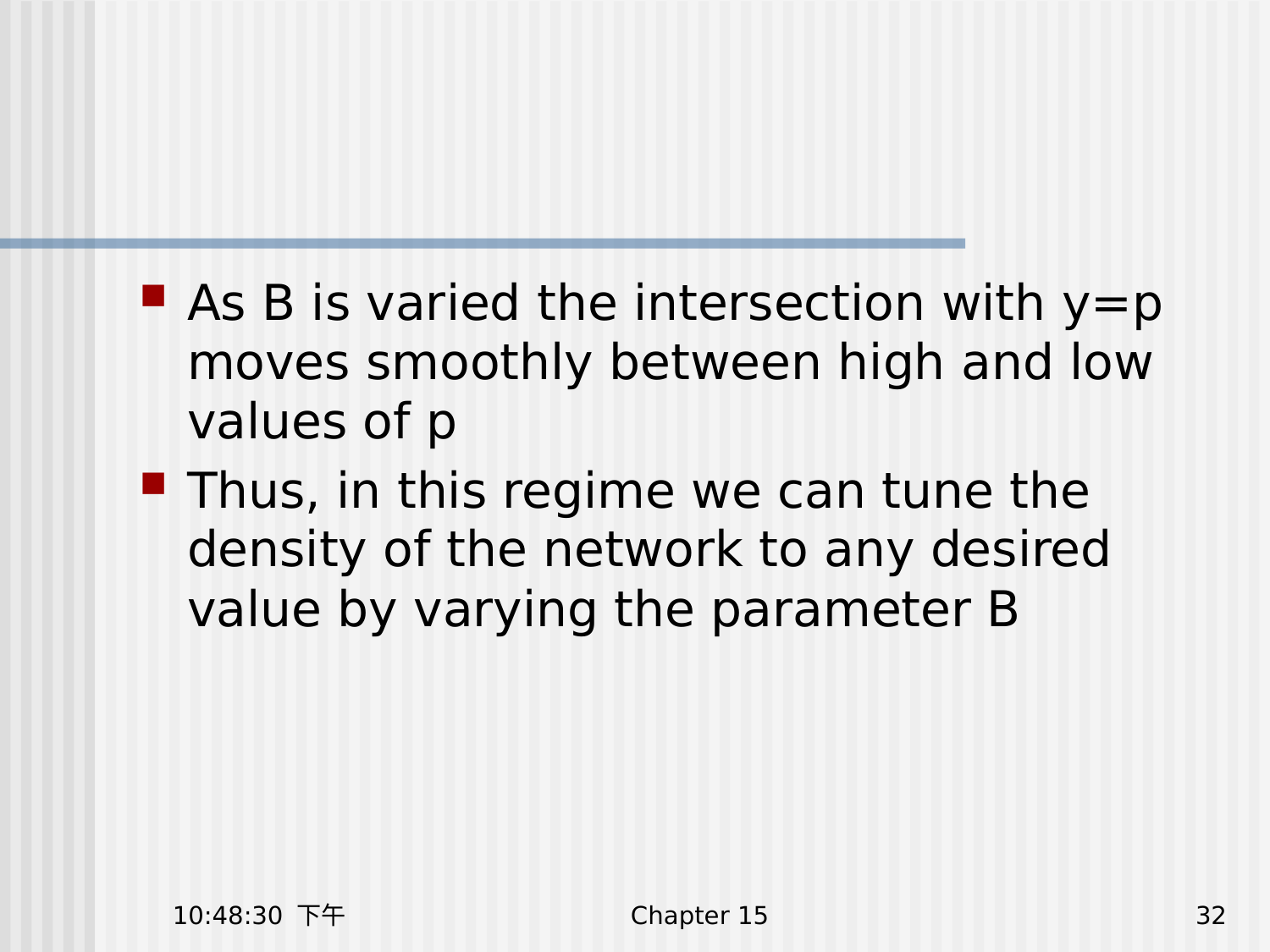

#
As B is varied the intersection with y=p moves smoothly between high and low values of p
Thus, in this regime we can tune the density of the network to any desired value by varying the parameter B
10:48:30 下午
Chapter 15
32